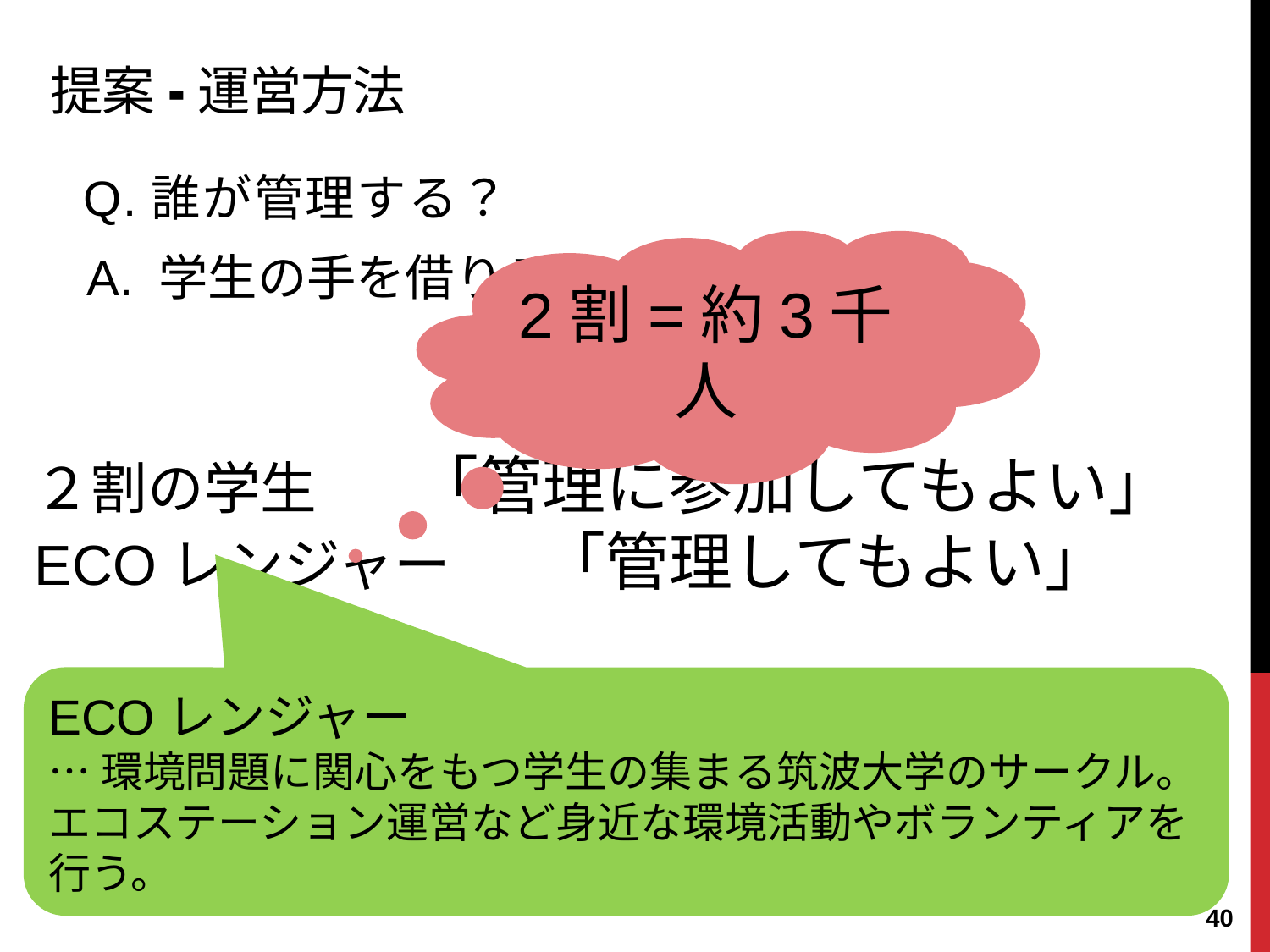

提案-運営方法

Q.誰が管理する？
A. 学生の手を借りる
2割=約3千人
２割の学生	「管理に参加してもよい」
ECOレンジャー	「管理してもよい」
ECOレンジャー
…環境問題に関心をもつ学生の集まる筑波大学のサークル。
エコステーション運営など身近な環境活動やボランティアを行う。

40